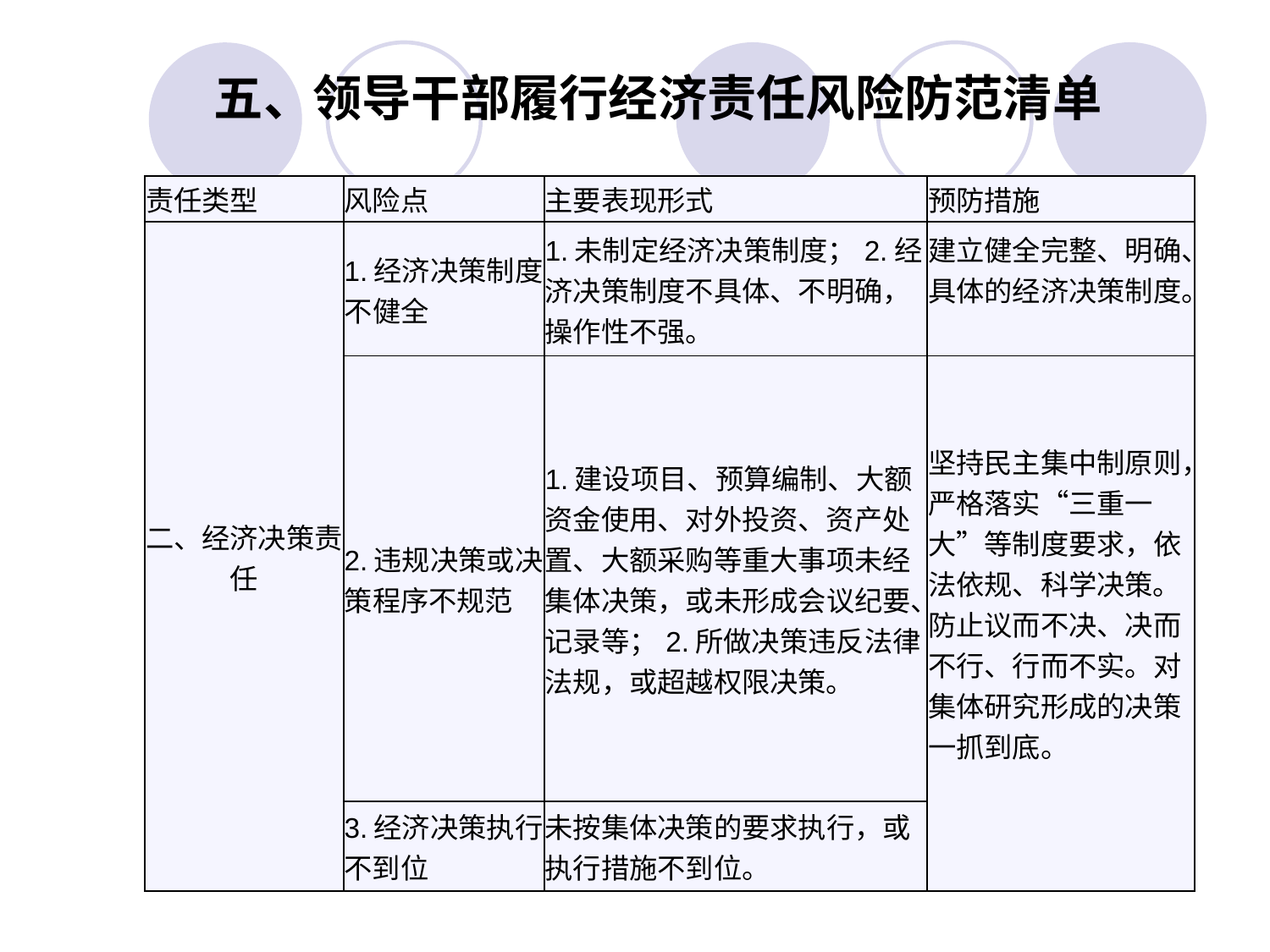

五、领导干部履行经济责任风险防范清单
| 责任类型 | 风险点 | 主要表现形式 | 预防措施 |
| --- | --- | --- | --- |
| 二、经济决策责任 | 1.经济决策制度不健全 | 1.未制定经济决策制度；2.经济决策制度不具体、不明确，操作性不强。 | 建立健全完整、明确、具体的经济决策制度。 |
|  | 2.违规决策或决策程序不规范 | 1.建设项目、预算编制、大额资金使用、对外投资、资产处置、大额采购等重大事项未经集体决策，或未形成会议纪要、记录等；2.所做决策违反法律法规，或超越权限决策。 | 坚持民主集中制原则，严格落实“三重一大”等制度要求，依法依规、科学决策。防止议而不决、决而不行、行而不实。对集体研究形成的决策一抓到底。 |
|  | 3.经济决策执行不到位 | 未按集体决策的要求执行，或执行措施不到位。 |  |